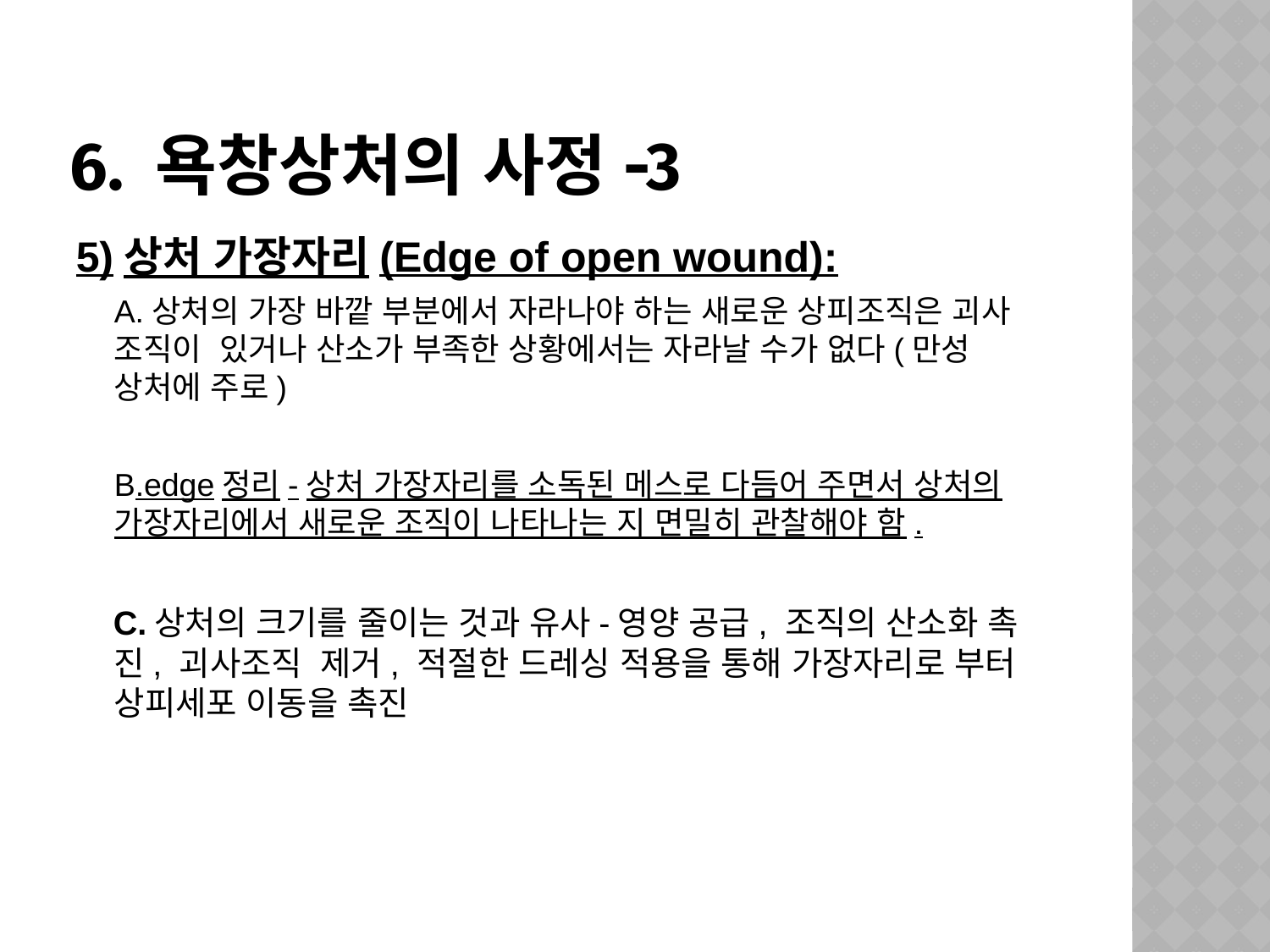

# 6. 욕창상처의 사정-3
5)상처 가장자리(Edge of open wound):
A.상처의 가장 바깥 부분에서 자라나야 하는 새로운 상피조직은 괴사 조직이  있거나 산소가 부족한 상황에서는 자라날 수가 없다(만성 상처에 주로)

B.edge정리-상처 가장자리를 소독된 메스로 다듬어 주면서 상처의 가장자리에서 새로운 조직이 나타나는 지 면밀히 관찰해야 함.

    C.상처의 크기를 줄이는 것과 유사-영양 공급, 조직의 산소화 촉진, 괴사조직  제거, 적절한 드레싱 적용을 통해 가장자리로 부터 상피세포 이동을 촉진